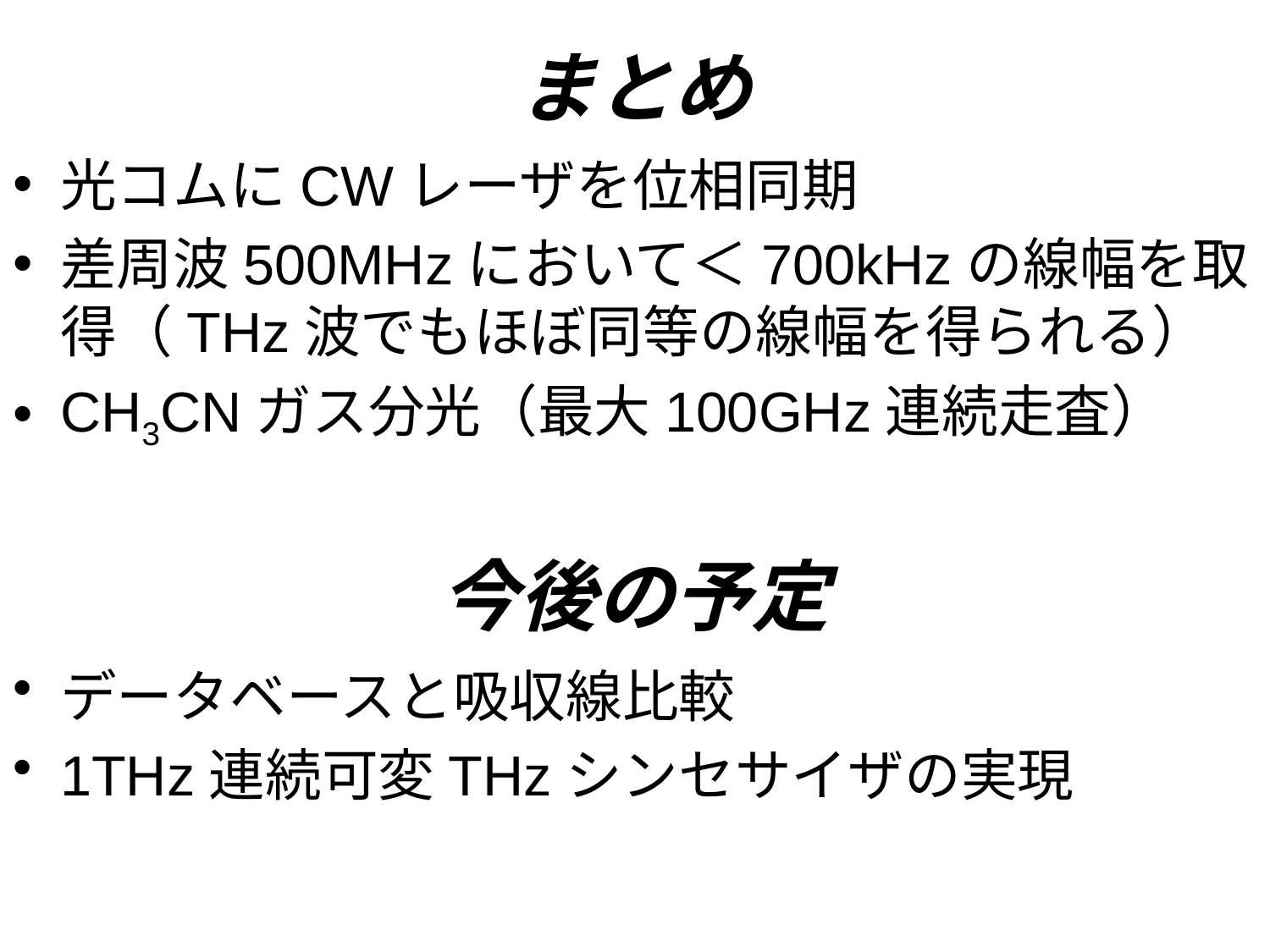

# まとめ
光コムにCWレーザを位相同期
差周波500MHzにおいて＜700kHzの線幅を取得（THz波でもほぼ同等の線幅を得られる）
CH3CNガス分光（最大100GHz連続走査）
今後の予定
データベースと吸収線比較
1THz連続可変THzシンセサイザの実現